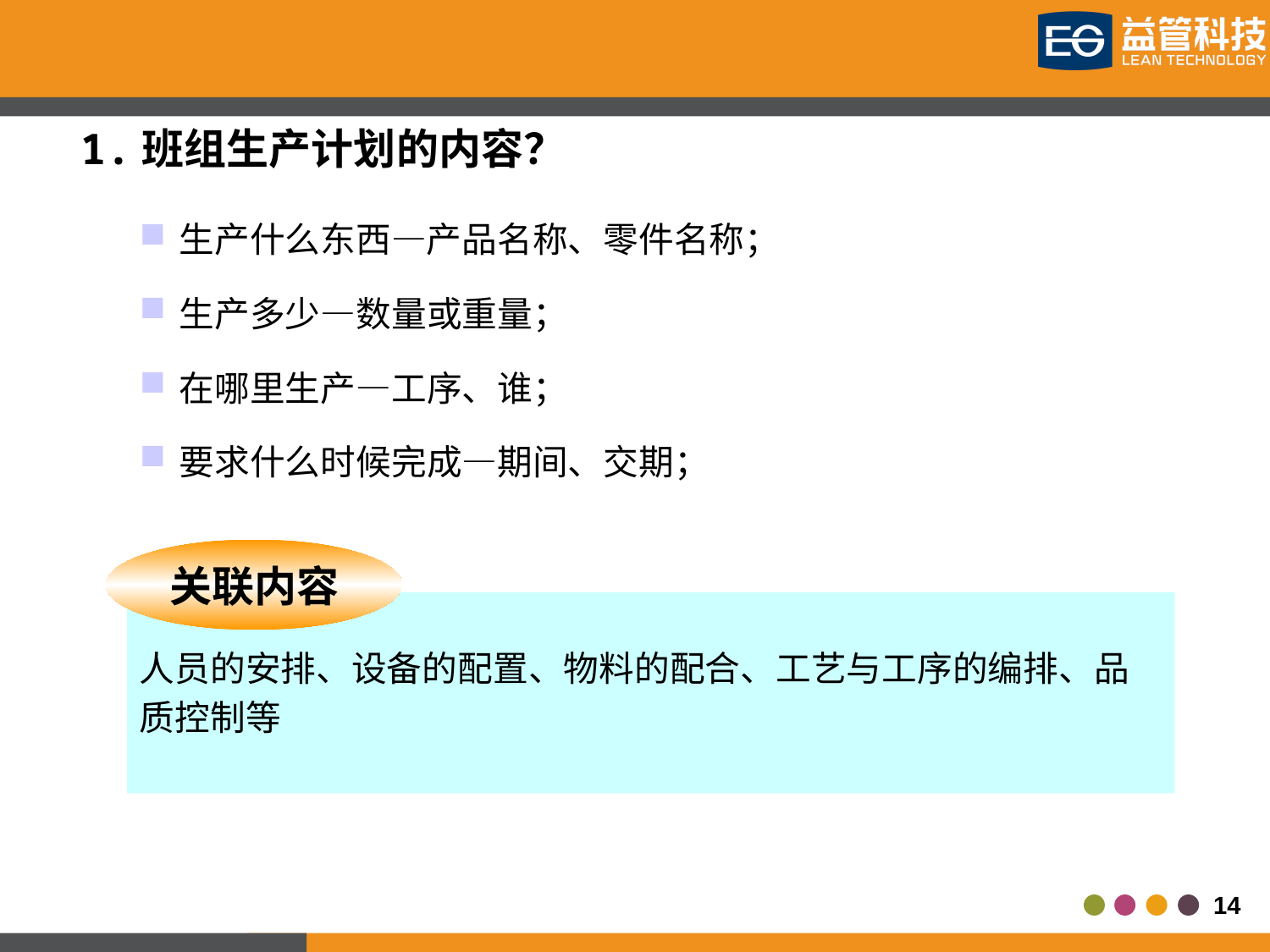

1.班组生产计划的内容？
生产什么东西—产品名称、零件名称；
生产多少—数量或重量；
在哪里生产—工序、谁；
要求什么时候完成—期间、交期；
关联内容

人员的安排、设备的配置、物料的配合、工艺与工序的编排、品
质控制等